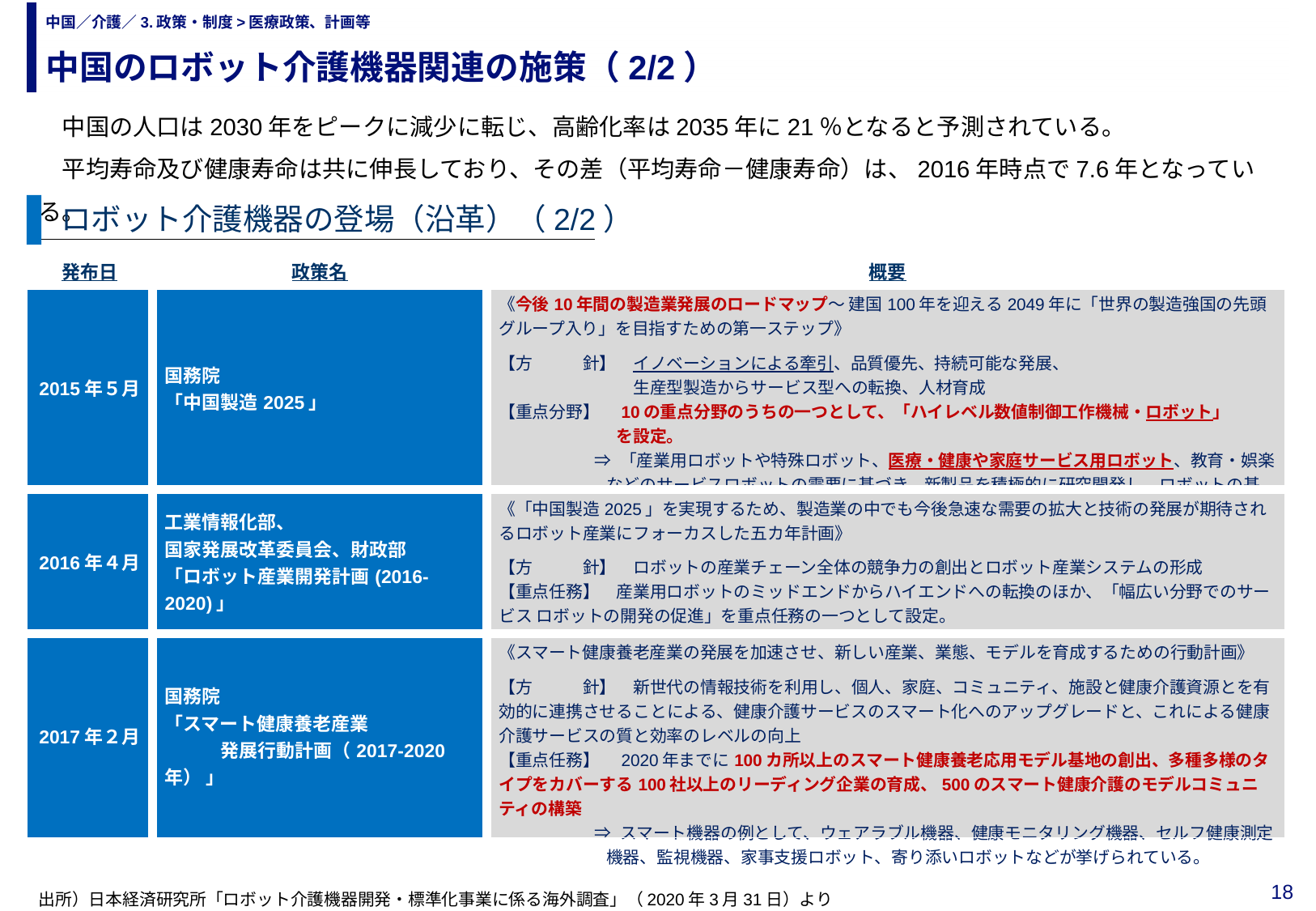

中国のロボット介護機器関連の施策（2/2）
# 中国／介護／3.政策・制度>医療政策、計画等
　中国の人口は2030年をピークに減少に転じ、高齢化率は2035年に21％となると予測されている。
　平均寿命及び健康寿命は共に伸長しており、その差（平均寿命－健康寿命）は、2016年時点で7.6年となっている。
ロボット介護機器の登場（沿革）（2/2）

| 発布日 | 政策名 | 概要 |
| --- | --- | --- |
| 2015年５月 | 国務院 「中国製造2025」 | 《今後10年間の製造業発展のロードマップ～ 建国100年を迎える2049年に「世界の製造強国の先頭グループ入り」を目指すための第一ステップ》 【方　　　針】　イノベーションによる牽引、品質優先、持続可能な発展、 　　　　　　　　生産型製造からサービス型への転換、人材育成 【重点分野】　10の重点分野のうちの一つとして、「ハイレベル数値制御工作機械・ロボット」 　　　　　　　を設定。 ⇒ 「産業用ロボットや特殊ロボット、医療・健康や家庭サービス用ロボット、教育・娯楽などのサービスロボットの需要に基づき、新製品を積極的に研究開発し、ロボットの基準化・モジュール化発展を促進、市場における応用の拡大を図る」と記載されている。 |
| 2016年４月 | 工業情報化部、 国家発展改革委員会、財政部 「ロボット産業開発計画(2016-2020)」 | 《「中国製造2025」を実現するため、製造業の中でも今後急速な需要の拡大と技術の発展が期待されるロボット産業にフォーカスした五カ年計画》 【方　　　針】　ロボットの産業チェーン全体の競争力の創出とロボット産業システムの形成 【重点任務】　産業用ロボットのミッドエンドからハイエンドへの転換のほか、「幅広い分野でのサービス ロボットの開発の促進」を重点任務の一つとして設定。 　　　　　　　　 ⇒ 象徴的な10大ロボットの中に、ロボット介護機器が表記されている。 |
| 2017年２月 | 国務院 「スマート健康養老産業 　　　発展行動計画（2017-2020年） 」 | 《スマート健康養老産業の発展を加速させ、新しい産業、業態、モデルを育成するための行動計画》 【方　　　針】　新世代の情報技術を利用し、個人、家庭、コミュニティ、施設と健康介護資源とを有効的に連携させることによる、健康介護サービスのスマート化へのアップグレードと、これによる健康介護サービスの質と効率のレベルの向上 【重点任務】　2020年までに100カ所以上のスマート健康養老応用モデル基地の創出、多種多様のタイプをカバーする100社以上のリーディング企業の育成、500のスマート健康介護のモデルコミュニティの構築 ⇒ スマート機器の例として、ウェアラブル機器、健康モニタリング機器、セルフ健康測定機器、監視機器、家事支援ロボット、寄り添いロボットなどが挙げられている。 |
出所）日本経済研究所「ロボット介護機器開発・標準化事業に係る海外調査」（2020年3月31日）より